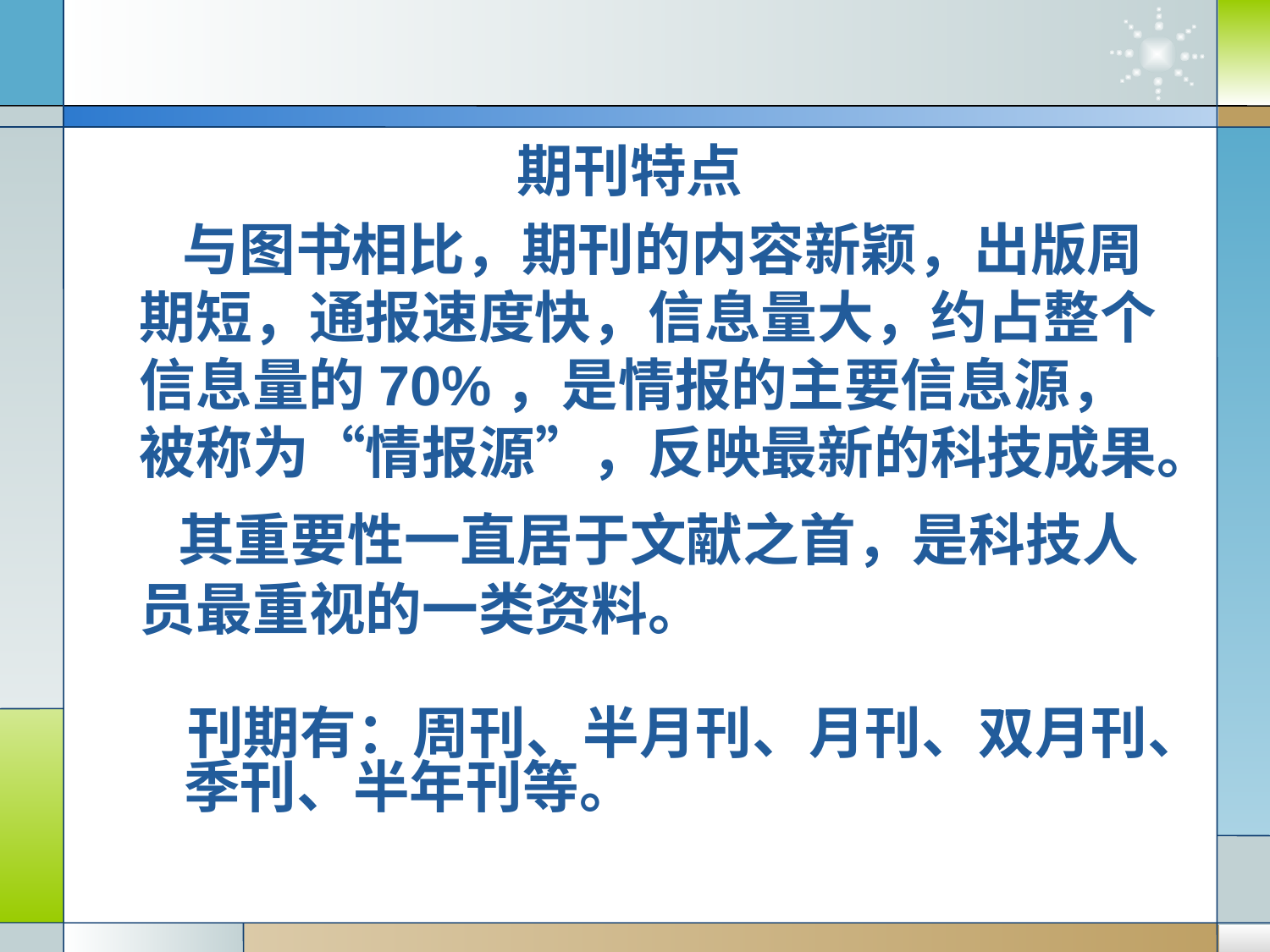

期刊特点
      与图书相比，期刊的内容新颖，出版周期短，通报速度快，信息量大，约占整个信息量的70%，是情报的主要信息源，被称为“情报源”，反映最新的科技成果。
     其重要性一直居于文献之首，是科技人员最重视的一类资料。

     刊期有：周刊、半月刊、月刊、双月刊、季刊、半年刊等。